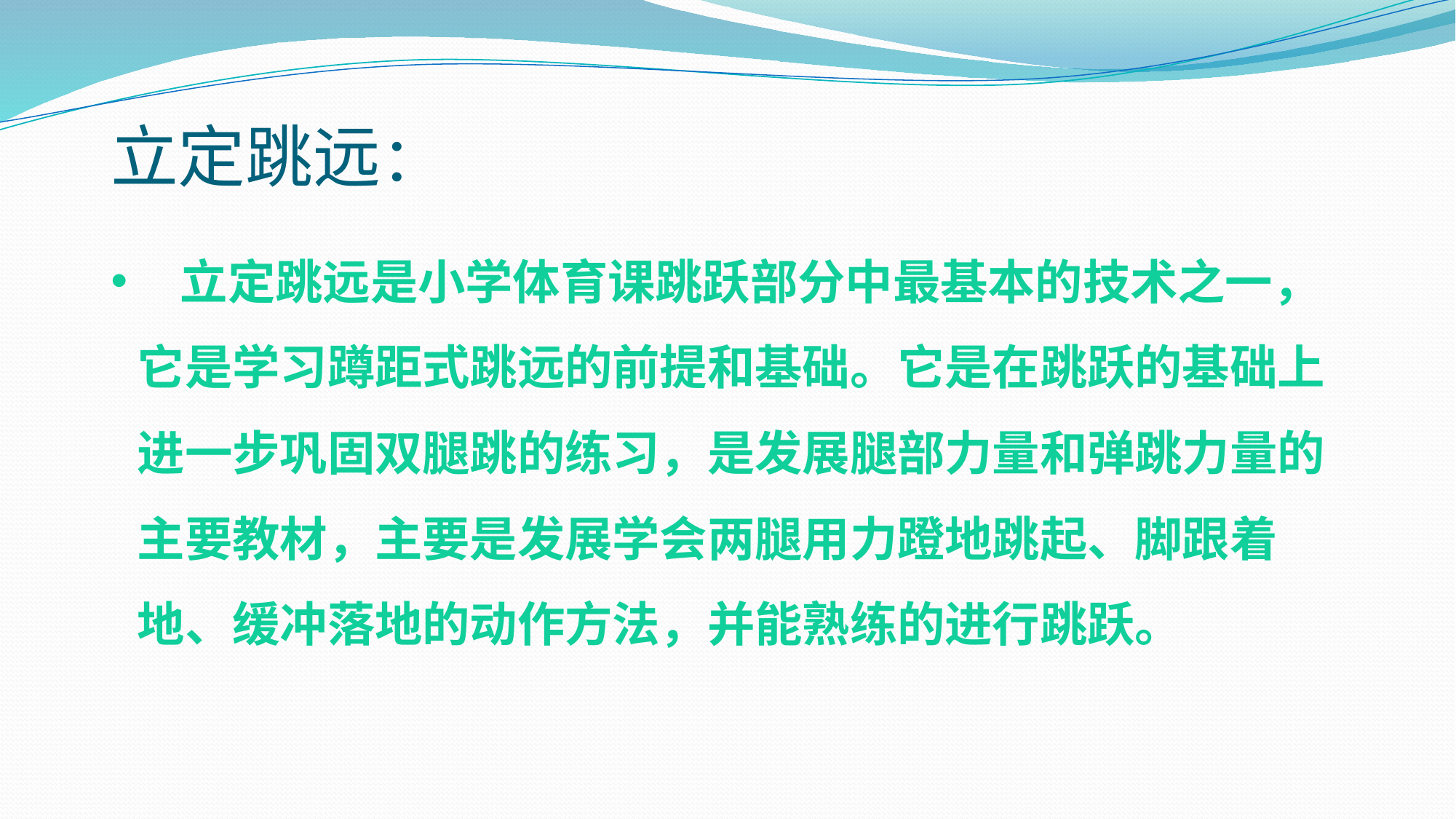

立定跳远：
   立定跳远是小学体育课跳跃部分中最基本的技术之一，它是学习蹲距式跳远的前提和基础。它是在跳跃的基础上进一步巩固双腿跳的练习，是发展腿部力量和弹跳力量的主要教材，主要是发展学会两腿用力蹬地跳起、脚跟着地、缓冲落地的动作方法，并能熟练的进行跳跃。